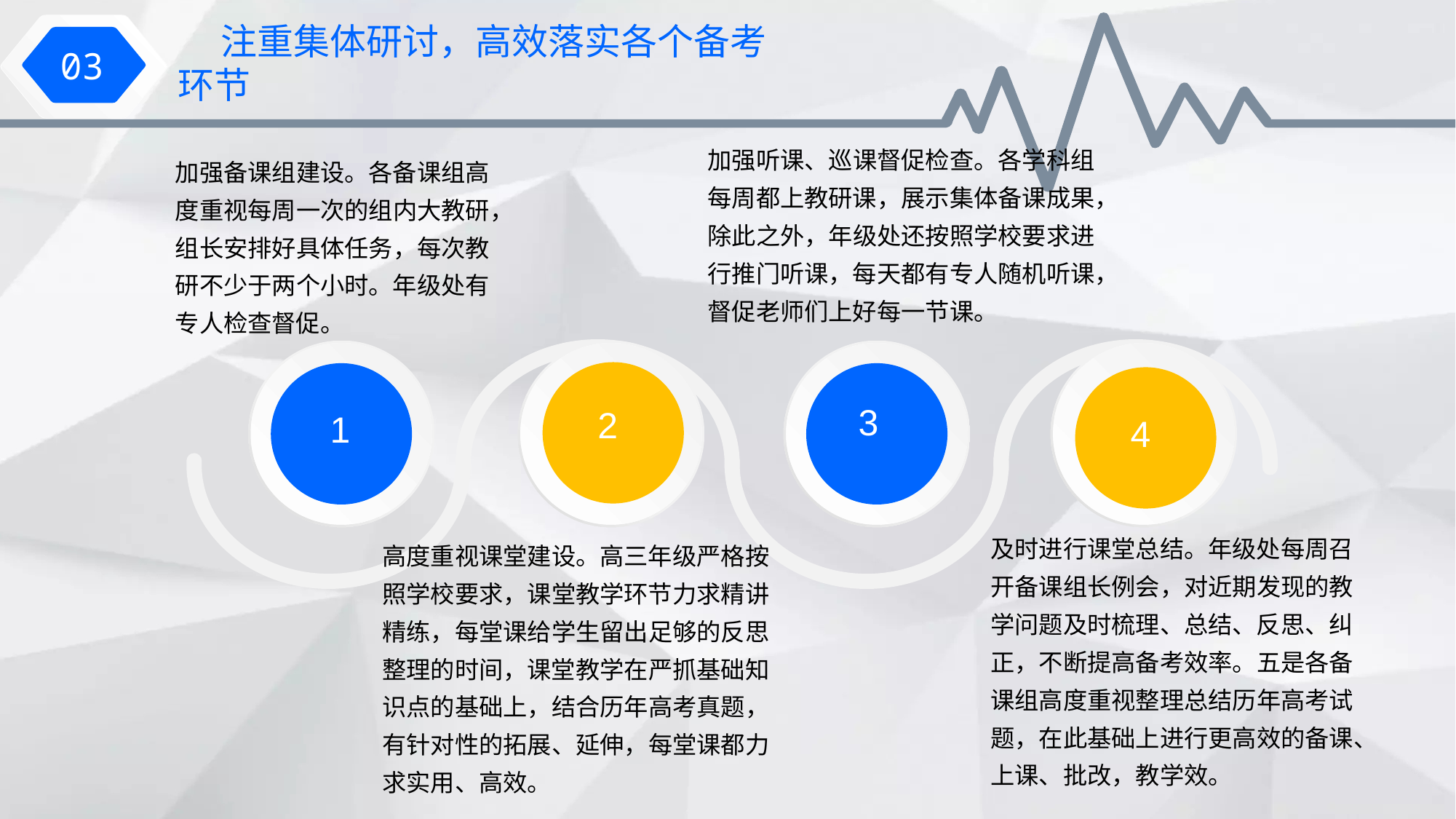

03
注重集体研讨，高效落实各个备考环节
加强听课、巡课督促检查。各学科组每周都上教研课，展示集体备课成果，除此之外，年级处还按照学校要求进行推门听课，每天都有专人随机听课，督促老师们上好每一节课。
加强备课组建设。各备课组高度重视每周一次的组内大教研，组长安排好具体任务，每次教研不少于两个小时。年级处有专人检查督促。

1

2

3

4

及时进行课堂总结。年级处每周召开备课组长例会，对近期发现的教学问题及时梳理、总结、反思、纠正，不断提高备考效率。五是各备课组高度重视整理总结历年高考试题，在此基础上进行更高效的备课、上课、批改，教学效。
高度重视课堂建设。高三年级严格按照学校要求，课堂教学环节力求精讲精练，每堂课给学生留出足够的反思整理的时间，课堂教学在严抓基础知识点的基础上，结合历年高考真题，有针对性的拓展、延伸，每堂课都力求实用、高效。